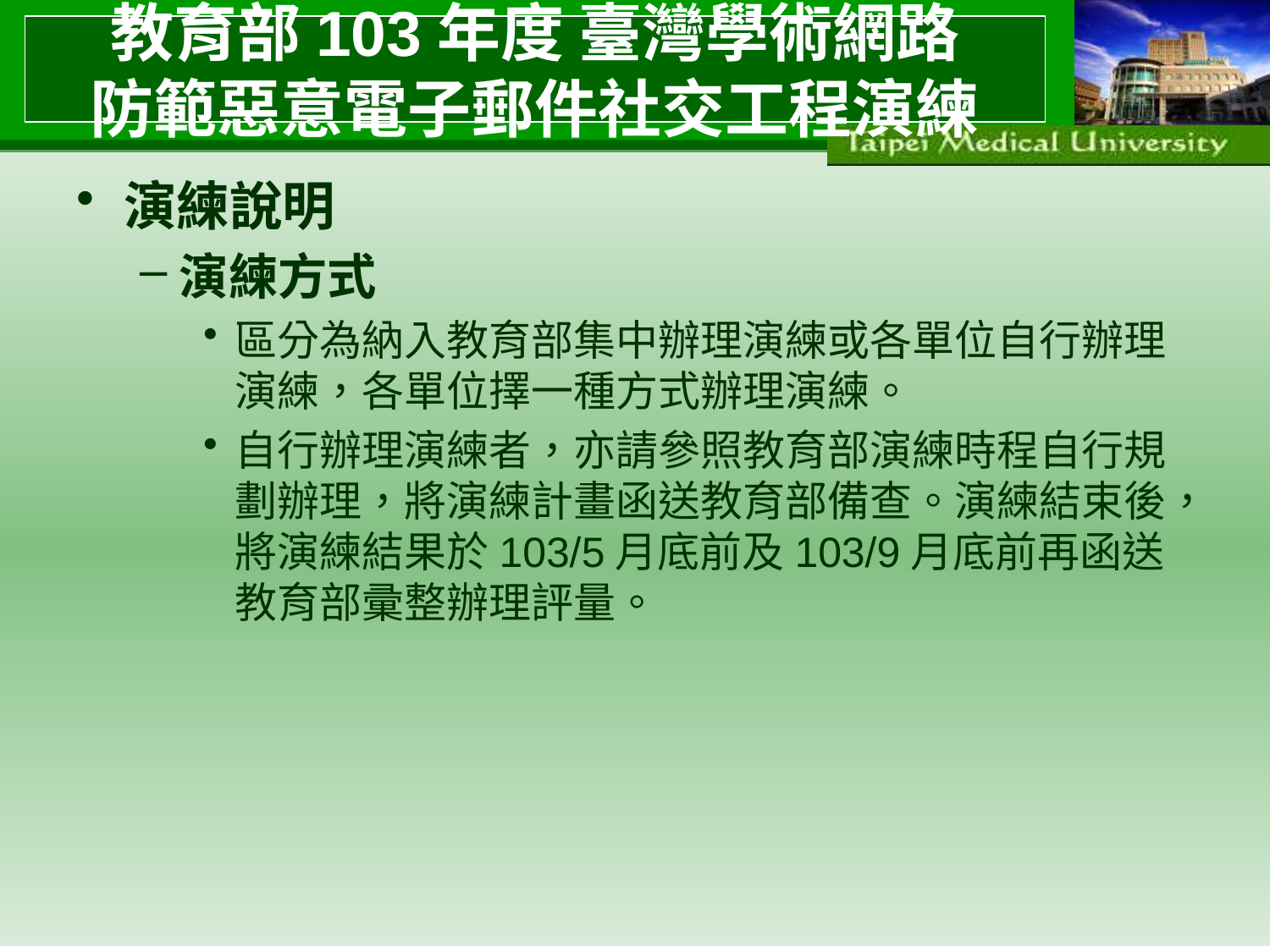

# 教育部103年度 臺灣學術網路 防範惡意電子郵件社交工程演練
演練說明
演練方式
區分為納入教育部集中辦理演練或各單位自行辦理演練，各單位擇一種方式辦理演練。
自行辦理演練者，亦請參照教育部演練時程自行規劃辦理，將演練計畫函送教育部備查。演練結束後，將演練結果於103/5月底前及103/9月底前再函送教育部彚整辦理評量。